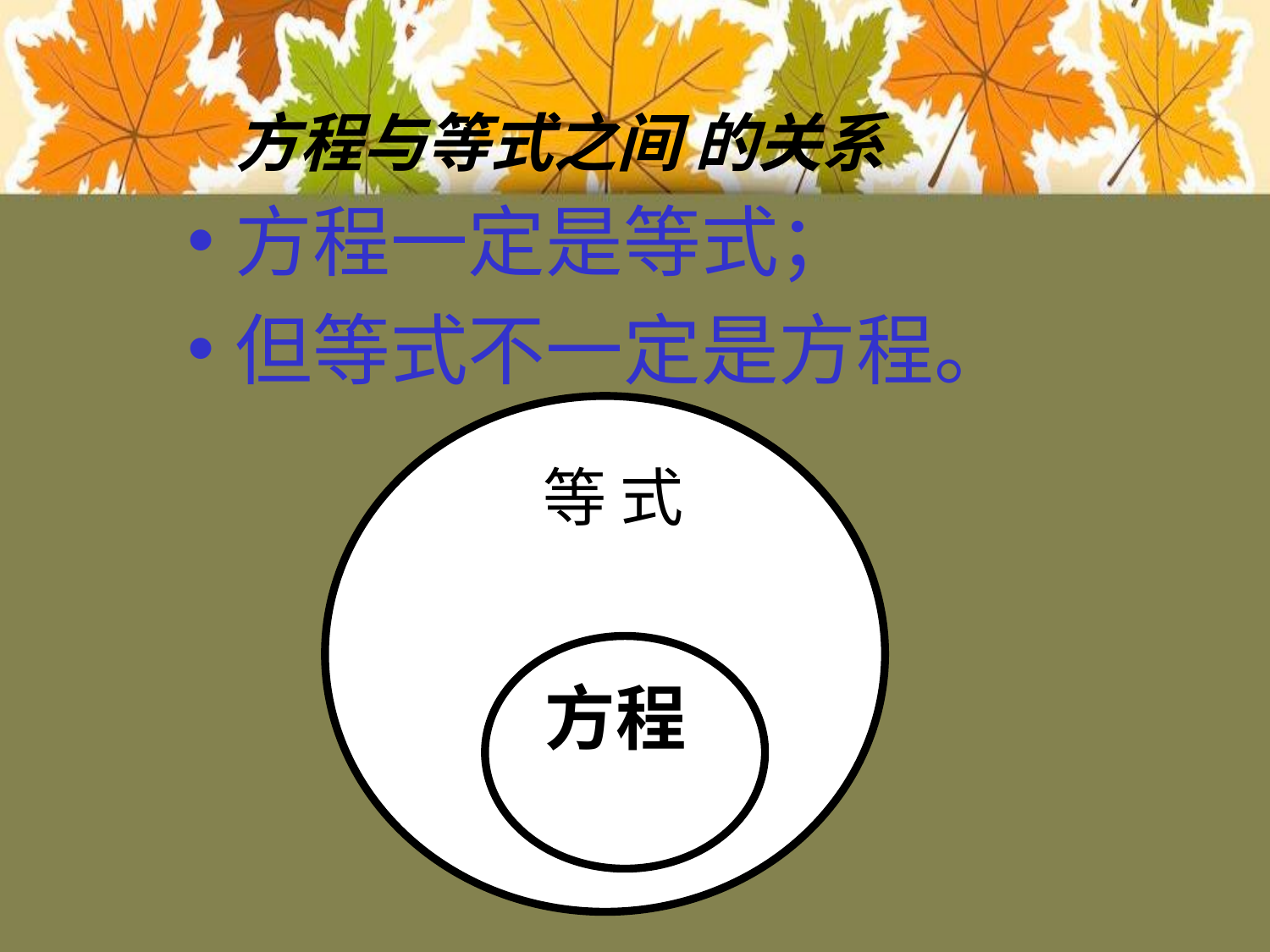

方程与等式之间 的关系
方程一定是等式；
但等式不一定是方程。

等 式

方程